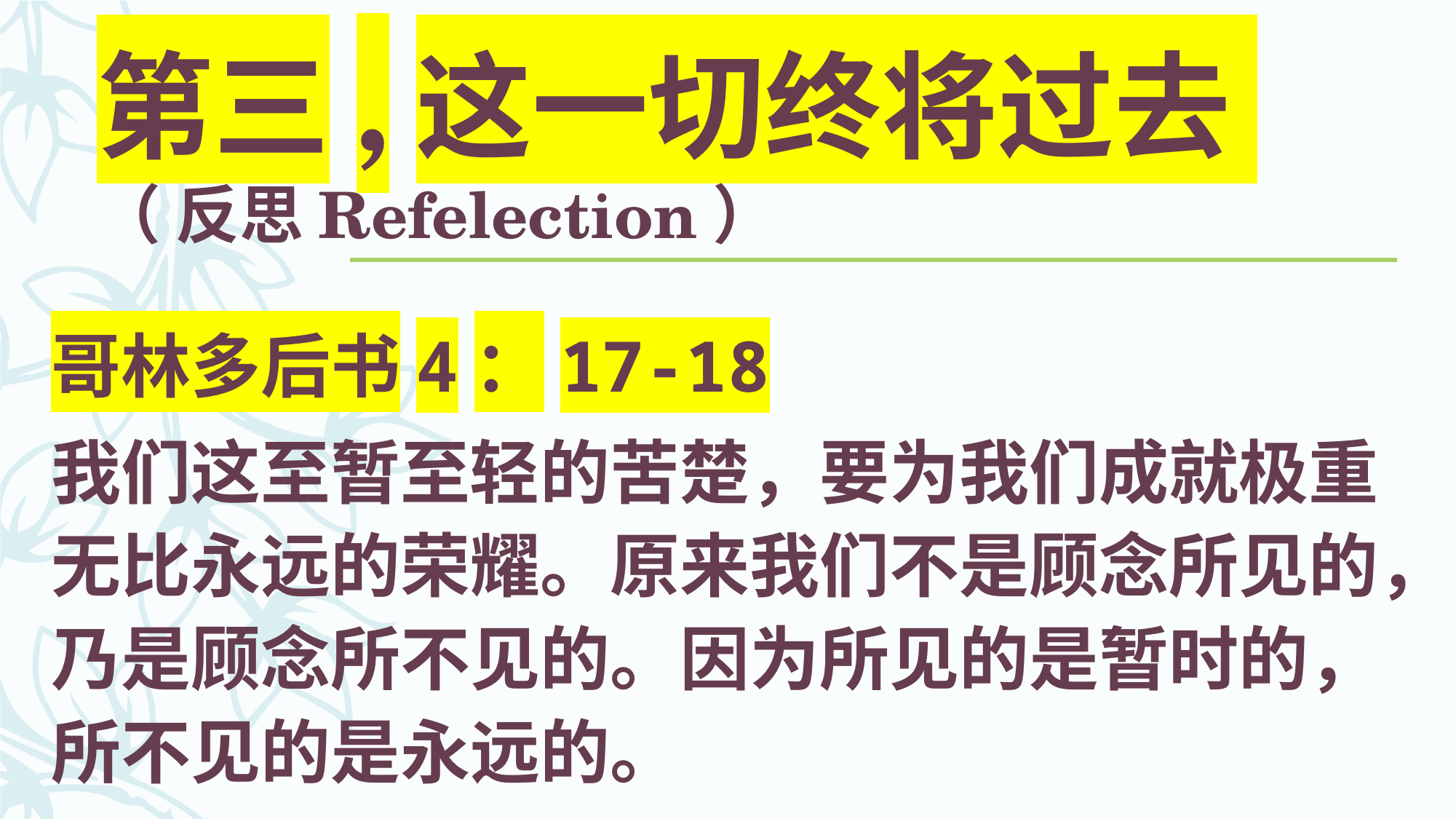

# 第三,这一切终将过去 （ 反思Refelection）
哥林多后书4：17-18
我们这至暂至轻的苦楚，要为我们成就极重无比永远的荣耀。原来我们不是顾念所见的，乃是顾念所不见的。因为所见的是暂时的，所不见的是永远的。